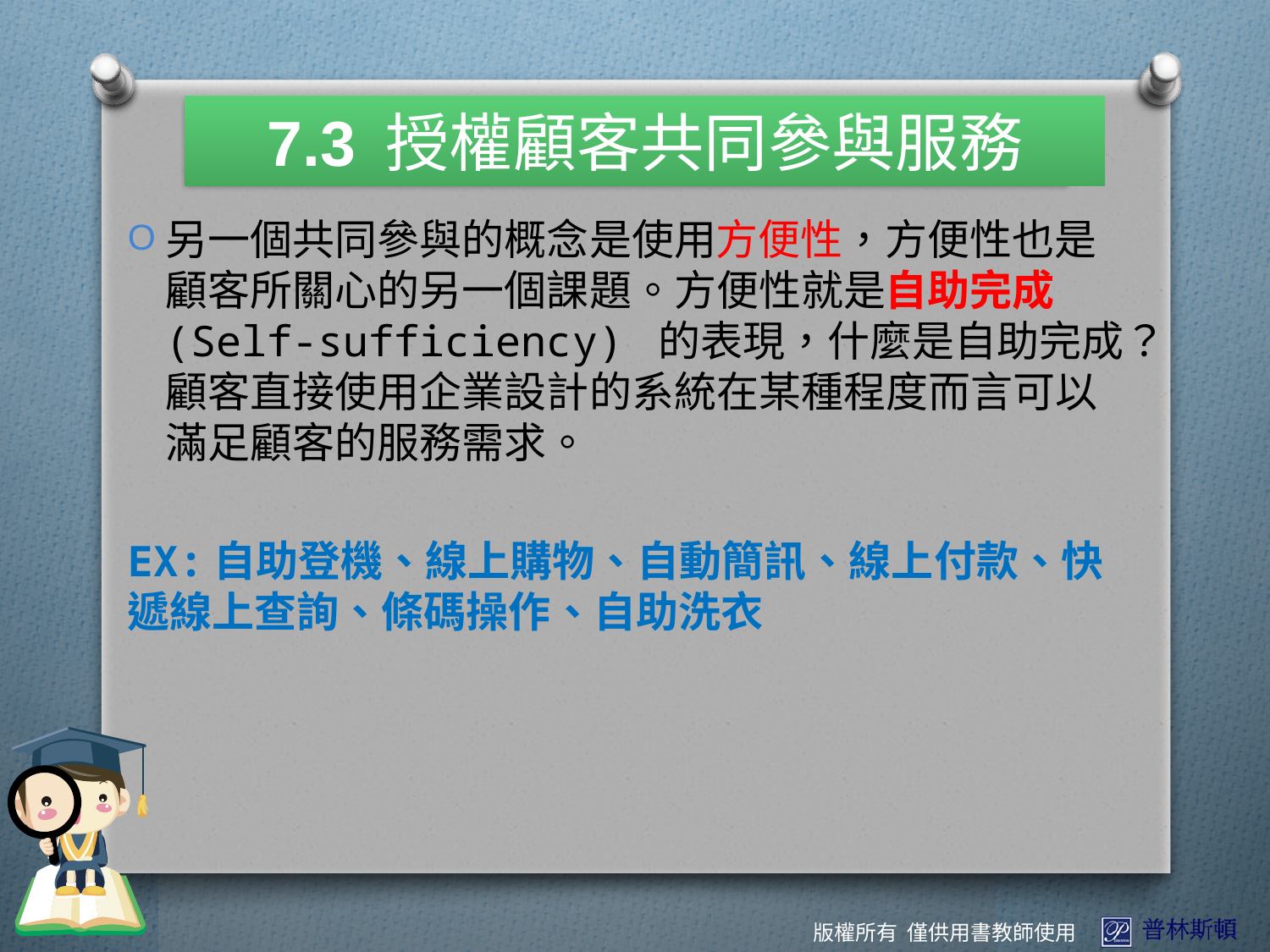

7.3 授權顧客共同參與服務
另一個共同參與的概念是使用方便性，方便性也是顧客所關心的另一個課題。方便性就是自助完成 (Self-sufficiency) 的表現，什麼是自助完成？顧客直接使用企業設計的系統在某種程度而言可以滿足顧客的服務需求。

EX:自助登機、線上購物、自動簡訊、線上付款、快遞線上查詢、條碼操作、自助洗衣